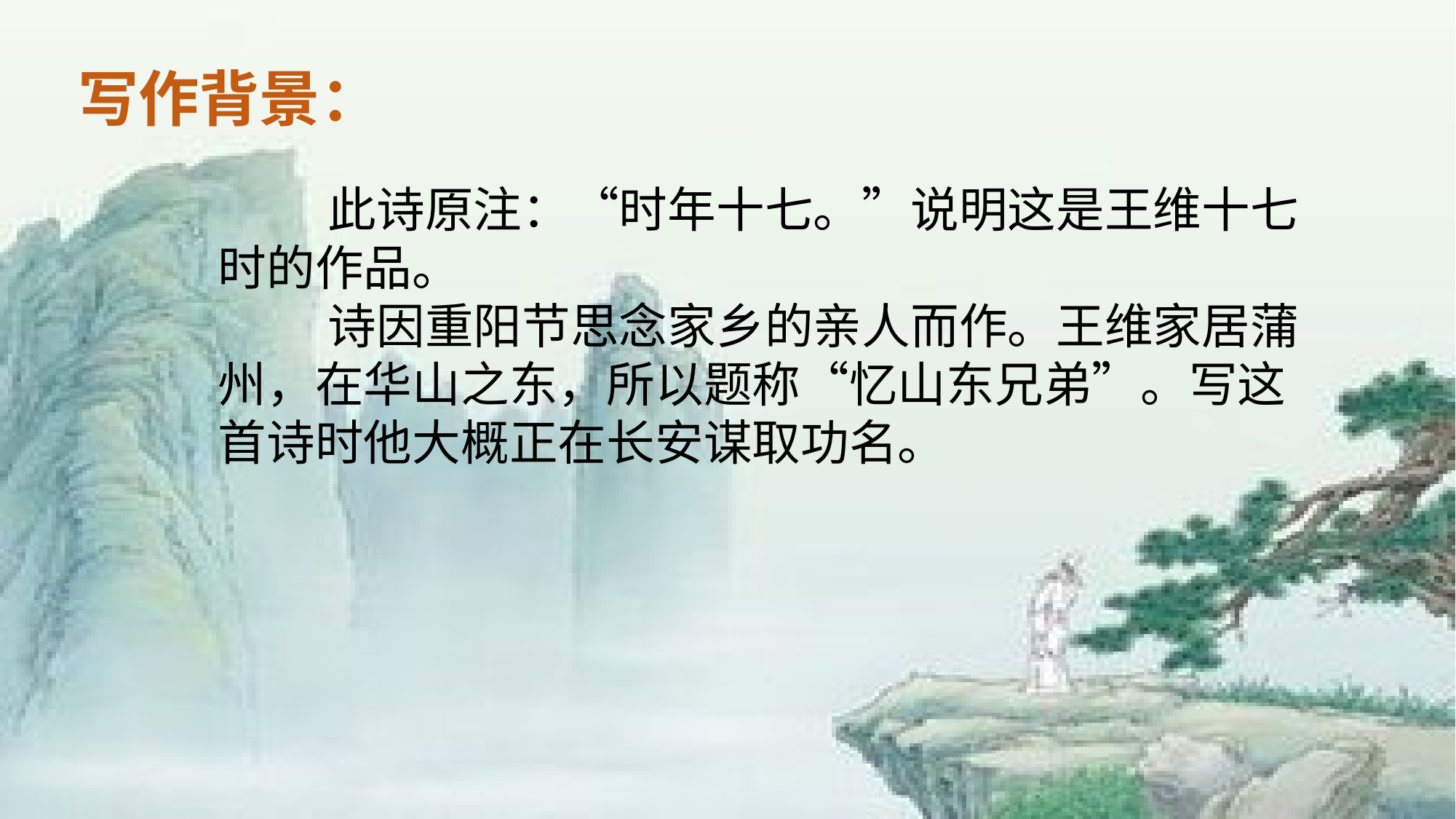

写作背景：
         此诗原注：“时年十七。”说明这是王维十七时的作品。
         诗因重阳节思念家乡的亲人而作。王维家居蒲州，在华山之东，所以题称“忆山东兄弟”。写这首诗时他大概正在长安谋取功名。